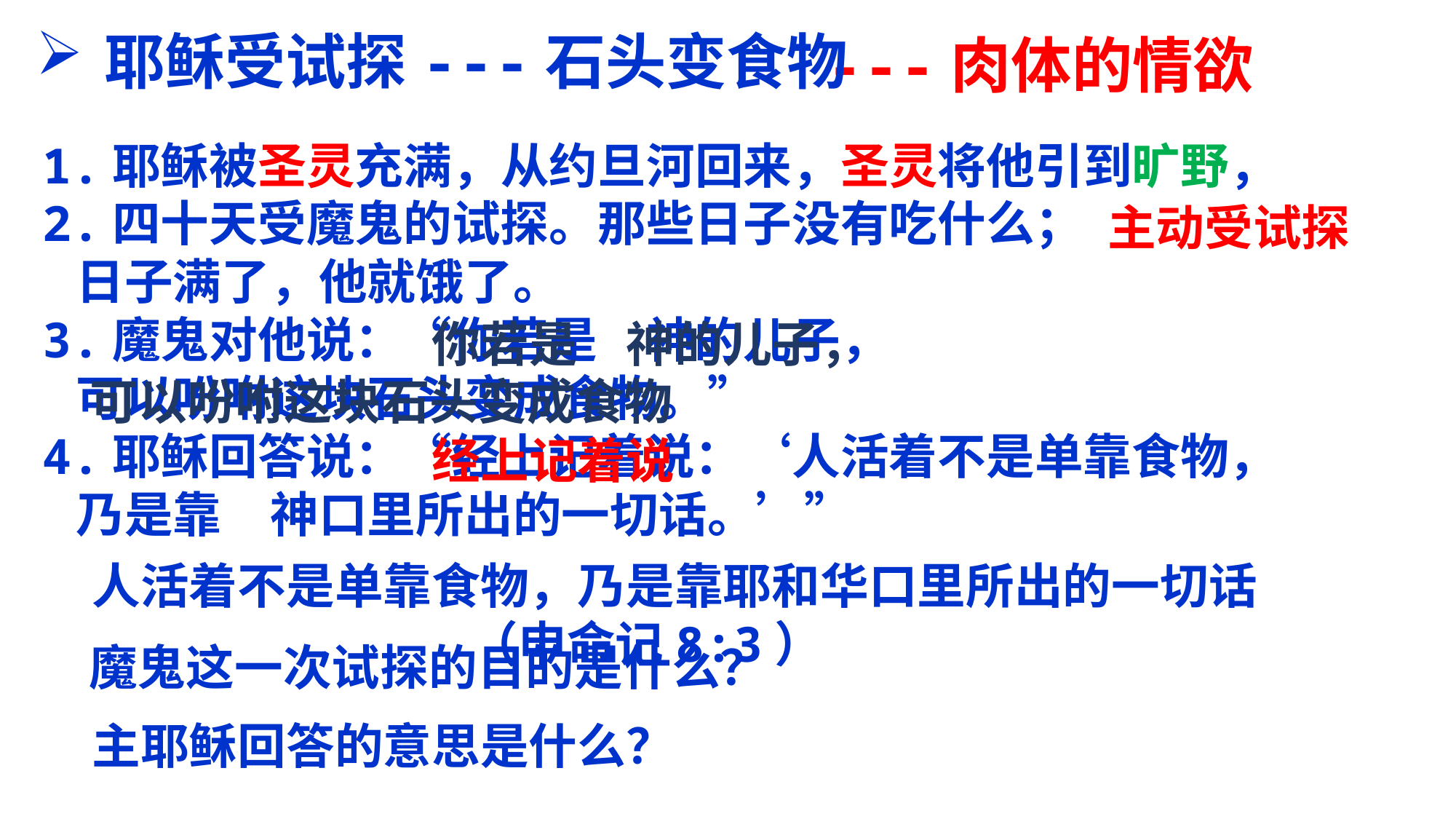

耶稣受试探---石头变食物
---肉体的情欲
1.耶稣被圣灵充满，从约旦河回来，圣灵将他引到旷野，
2.四十天受魔鬼的试探。那些日子没有吃什么；
  日子满了，他就饿了。
3.魔鬼对他说：“你若是　神的儿子，
  可以吩咐这块石头变成食物。”
4.耶稣回答说：“经上记着说：‘人活着不是单靠食物，
  乃是靠　神口里所出的一切话。’”
主动受试探
你若是　神的儿子，
可以吩咐这块石头变成食物
经上记着说
人活着不是单靠食物，乃是靠耶和华口里所出的一切话
                                 （申命记8:3）
魔鬼这一次试探的目的是什么？
主耶稣回答的意思是什么？